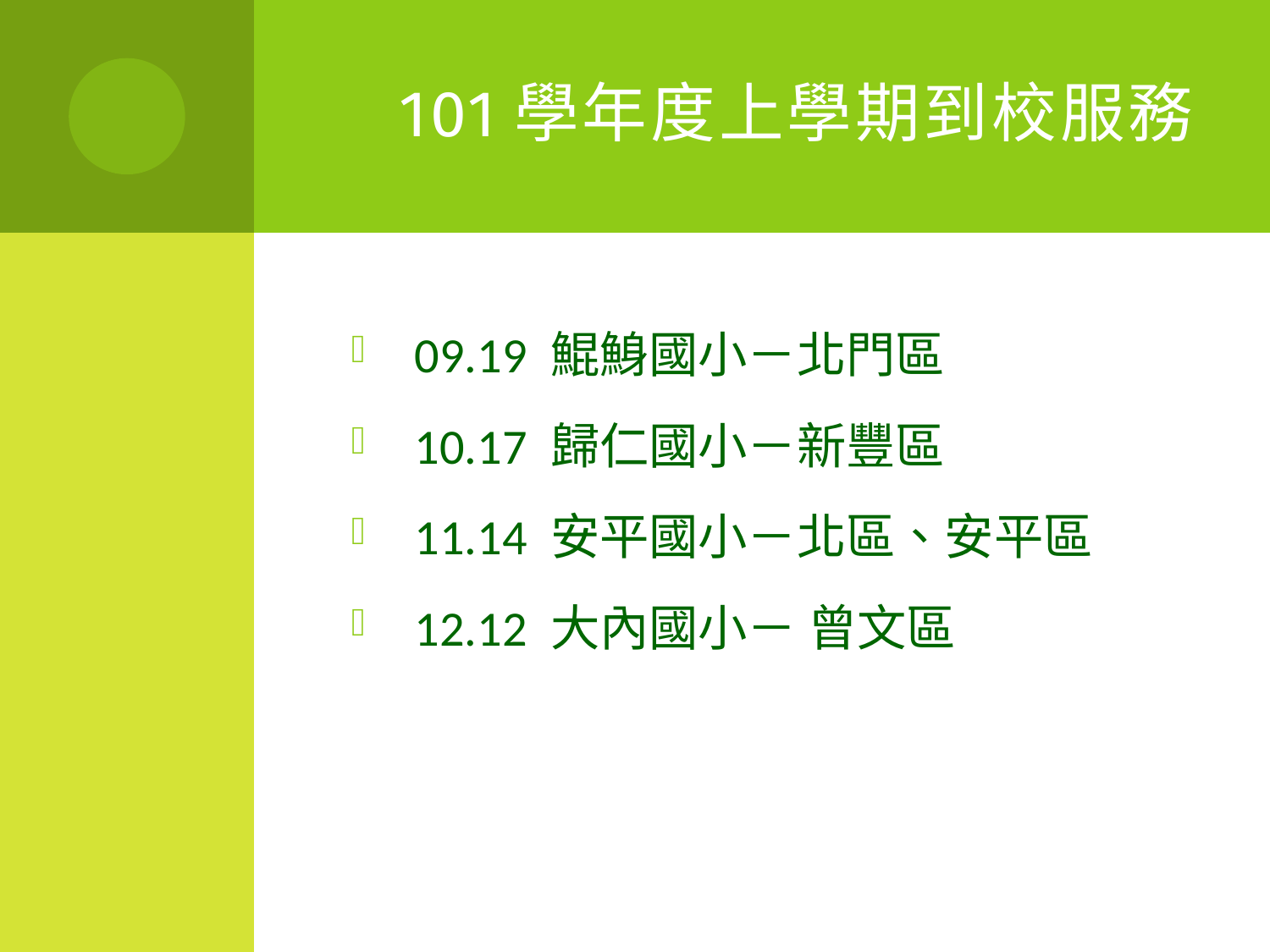

# 101學年度上學期到校服務
09.19 鯤鯓國小－北門區
10.17 歸仁國小－新豐區
11.14 安平國小－北區、安平區
12.12 大內國小－ 曾文區